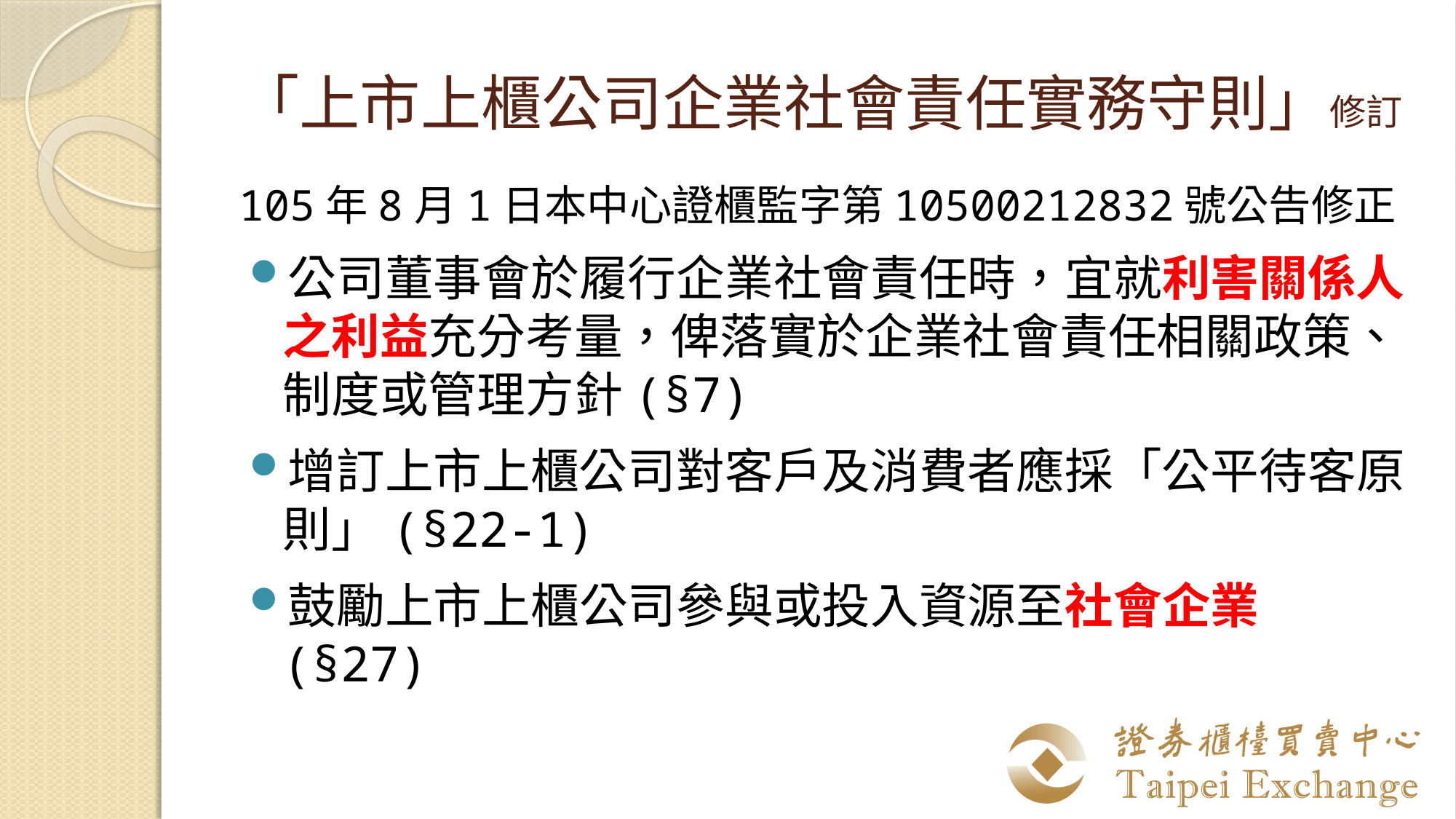

# 「上市上櫃公司企業社會責任實務守則」修訂
105年8月1日本中心證櫃監字第10500212832號公告修正
公司董事會於履行企業社會責任時，宜就利害關係人之利益充分考量，俾落實於企業社會責任相關政策、制度或管理方針(§7)
增訂上市上櫃公司對客戶及消費者應採「公平待客原則」(§22-1)
鼓勵上市上櫃公司參與或投入資源至社會企業(§27)